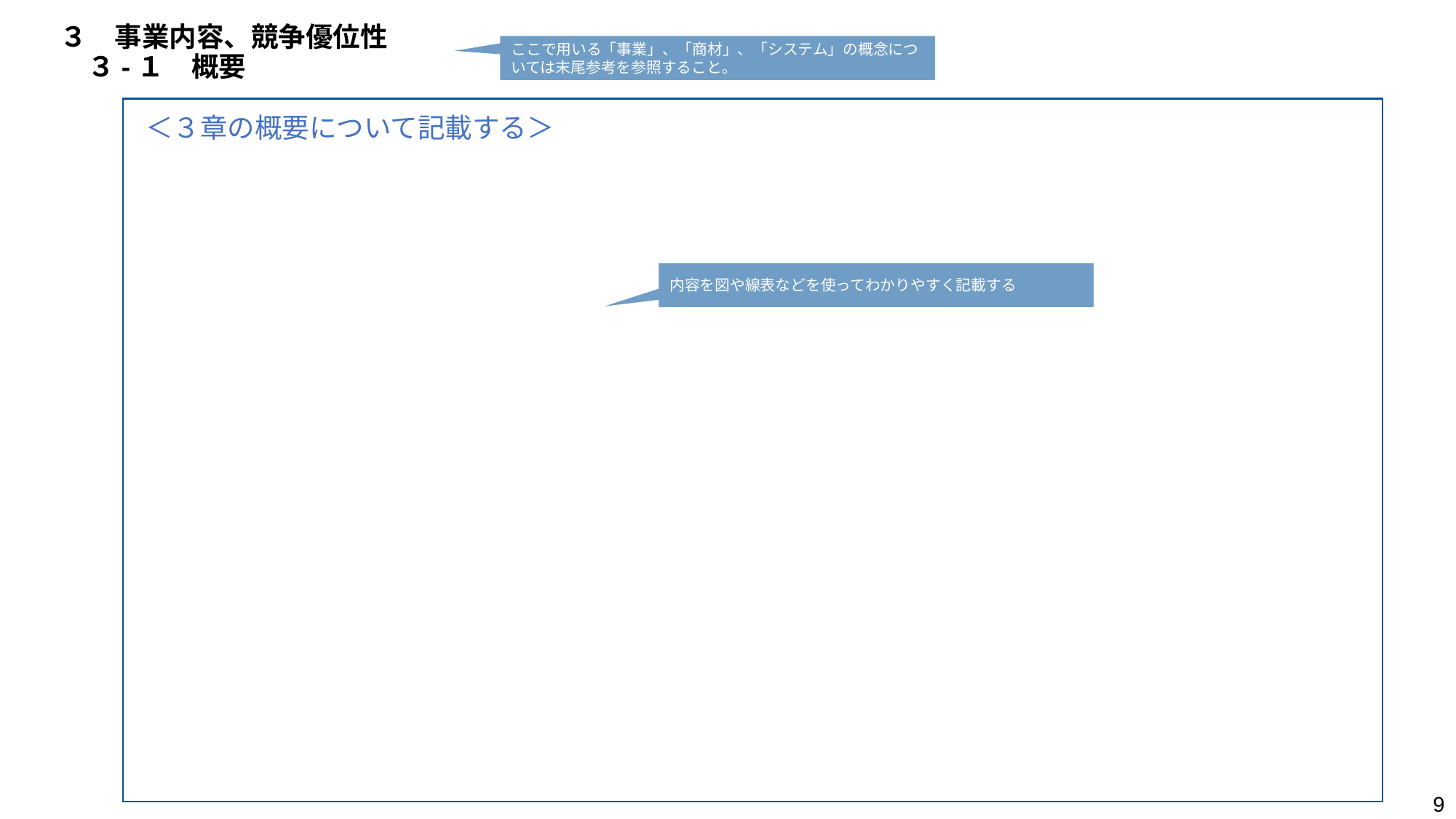

３　事業内容、競争優位性
　３-１　概要
ここで用いる「事業」、「商材」、「システム」の概念については末尾参考を参照すること。

＜３章の概要について記載する＞
内容を図や線表などを使ってわかりやすく記載する